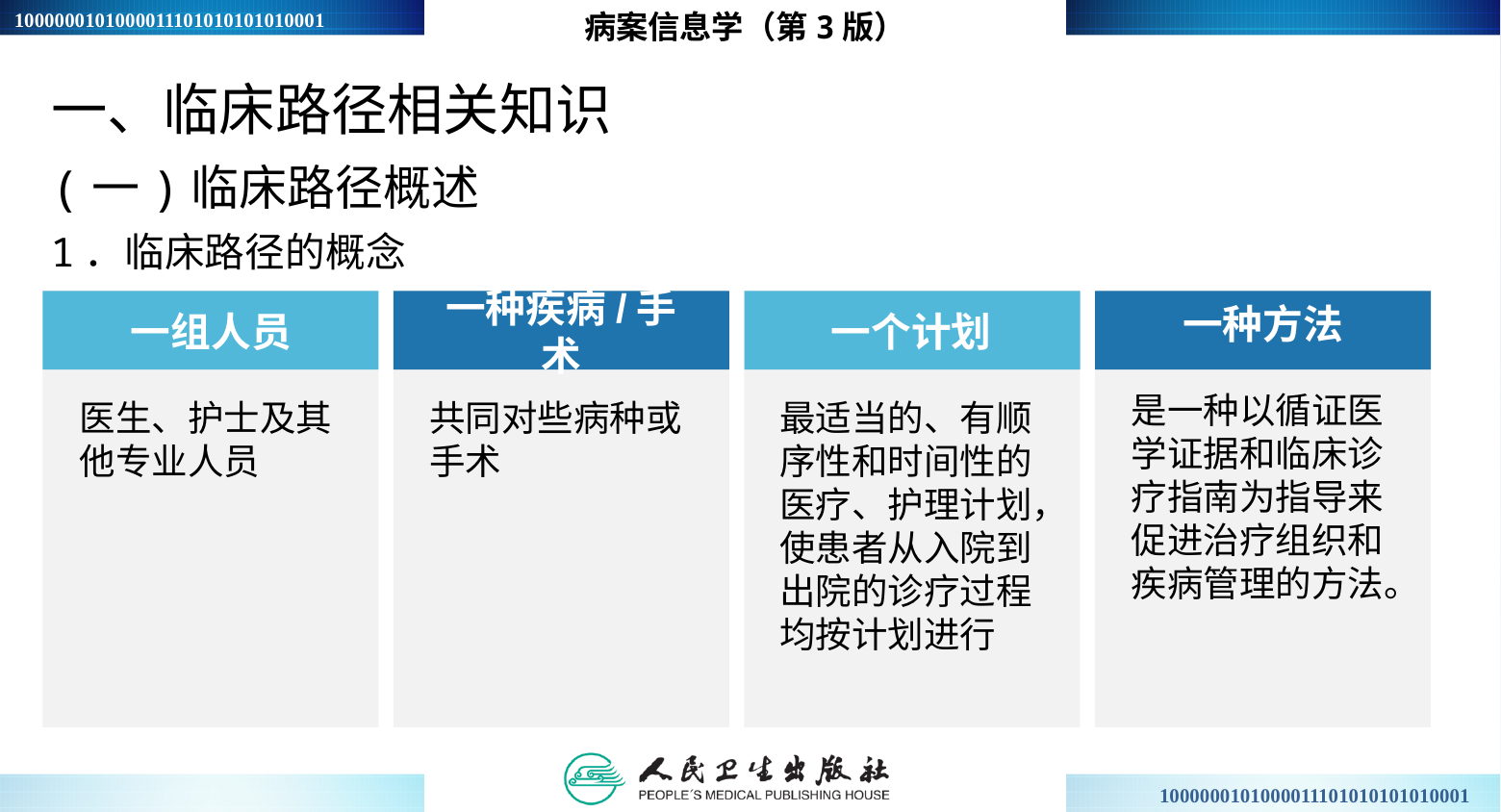

病案信息学（第3版）
一、临床路径相关知识
(一)临床路径概述
1．临床路径的概念

一种方法
一组人员
一种疾病/手术
一个计划
是一种以循证医学证据和临床诊疗指南为指导来促进治疗组织和疾病管理的方法。
医生、护士及其他专业人员
共同对些病种或手术

最适当的、有顺序性和时间性的医疗、护理计划，使患者从入院到出院的诊疗过程均按计划进行